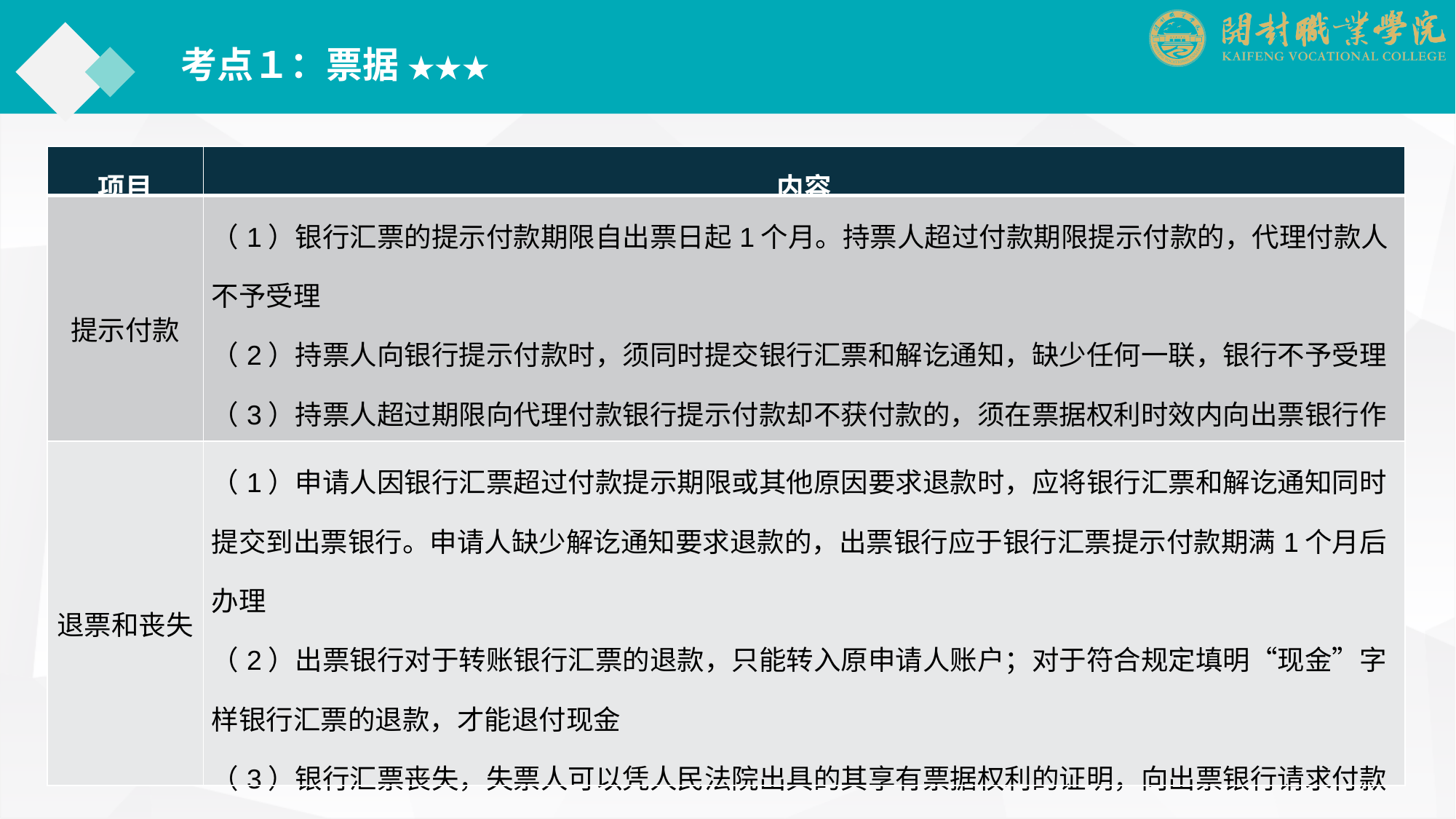

考点１：票据 ★★★
| 项目 | 内容 |
| --- | --- |
| 提示付款 | （1）银行汇票的提示付款期限自出票日起1个月。持票人超过付款期限提示付款的，代理付款人不予受理 （2）持票人向银行提示付款时，须同时提交银行汇票和解讫通知，缺少任何一联，银行不予受理 （3）持票人超过期限向代理付款银行提示付款却不获付款的，须在票据权利时效内向出票银行作出说明，并提供本人身份证件或单位证明，持银行汇票和解讫通知向出票银行请求付款 |
| 退票和丧失 | （1）申请人因银行汇票超过付款提示期限或其他原因要求退款时，应将银行汇票和解讫通知同时提交到出票银行。申请人缺少解讫通知要求退款的，出票银行应于银行汇票提示付款期满1个月后办理 （2）出票银行对于转账银行汇票的退款，只能转入原申请人账户；对于符合规定填明“现金”字样银行汇票的退款，才能退付现金 （3）银行汇票丧失，失票人可以凭人民法院出具的其享有票据权利的证明，向出票银行请求付款或退款 |